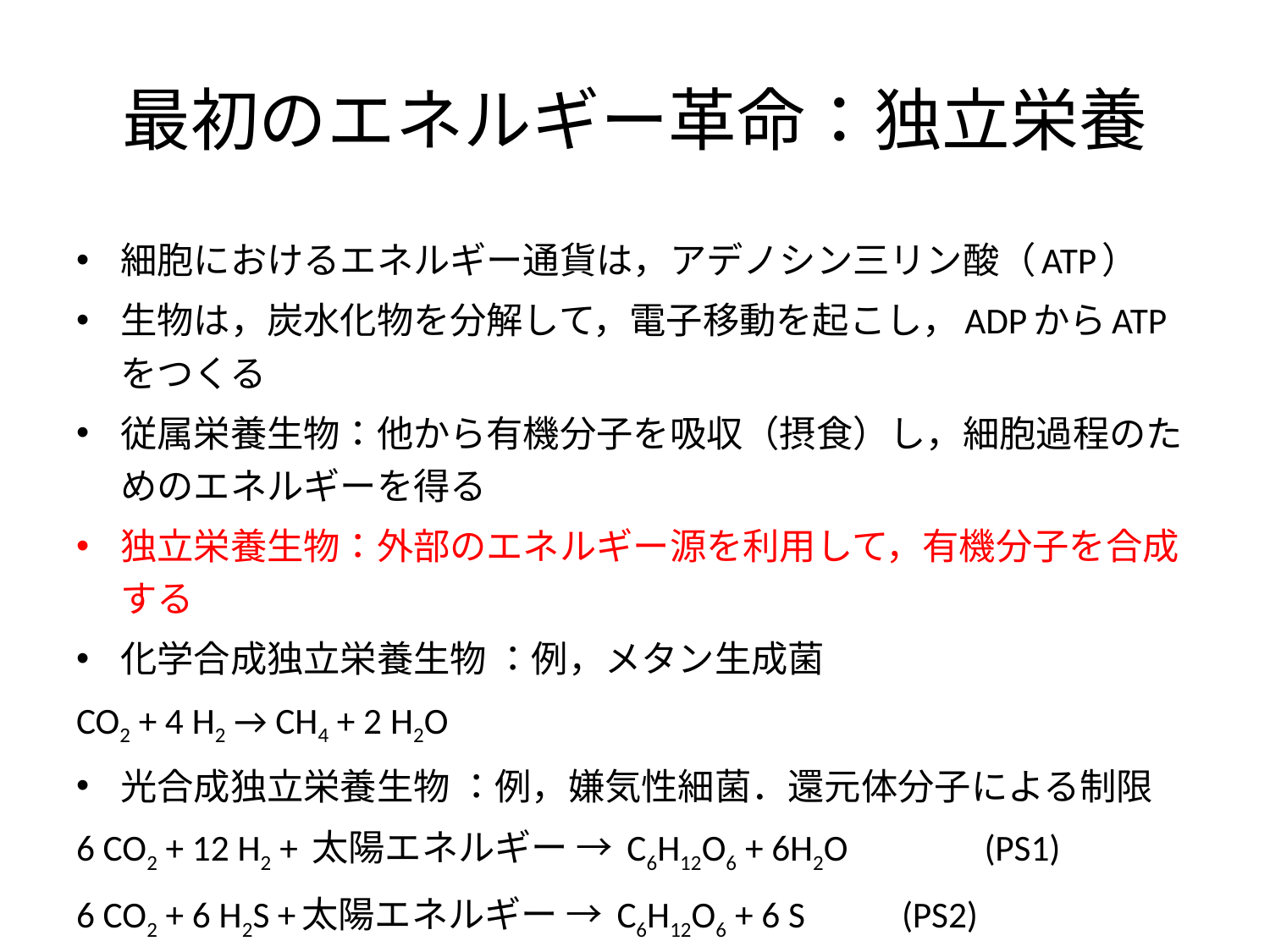

# 最初のエネルギー革命：独立栄養
細胞におけるエネルギー通貨は，アデノシン三リン酸（ATP）
生物は，炭水化物を分解して，電子移動を起こし，ADPからATPをつくる
従属栄養生物：他から有機分子を吸収（摂食）し，細胞過程のためのエネルギーを得る
独立栄養生物：外部のエネルギー源を利用して，有機分子を合成する
化学合成独立栄養生物 ：例，メタン生成菌
CO2 + 4 H2 → CH4 + 2 H2O
光合成独立栄養生物 ：例，嫌気性細菌．還元体分子による制限
6 CO2 + 12 H2 + 太陽エネルギー → C6H12O6 + 6H2O		(PS1)
6 CO2 + 6 H2S +太陽エネルギー → C6H12O6 + 6 S		(PS2)